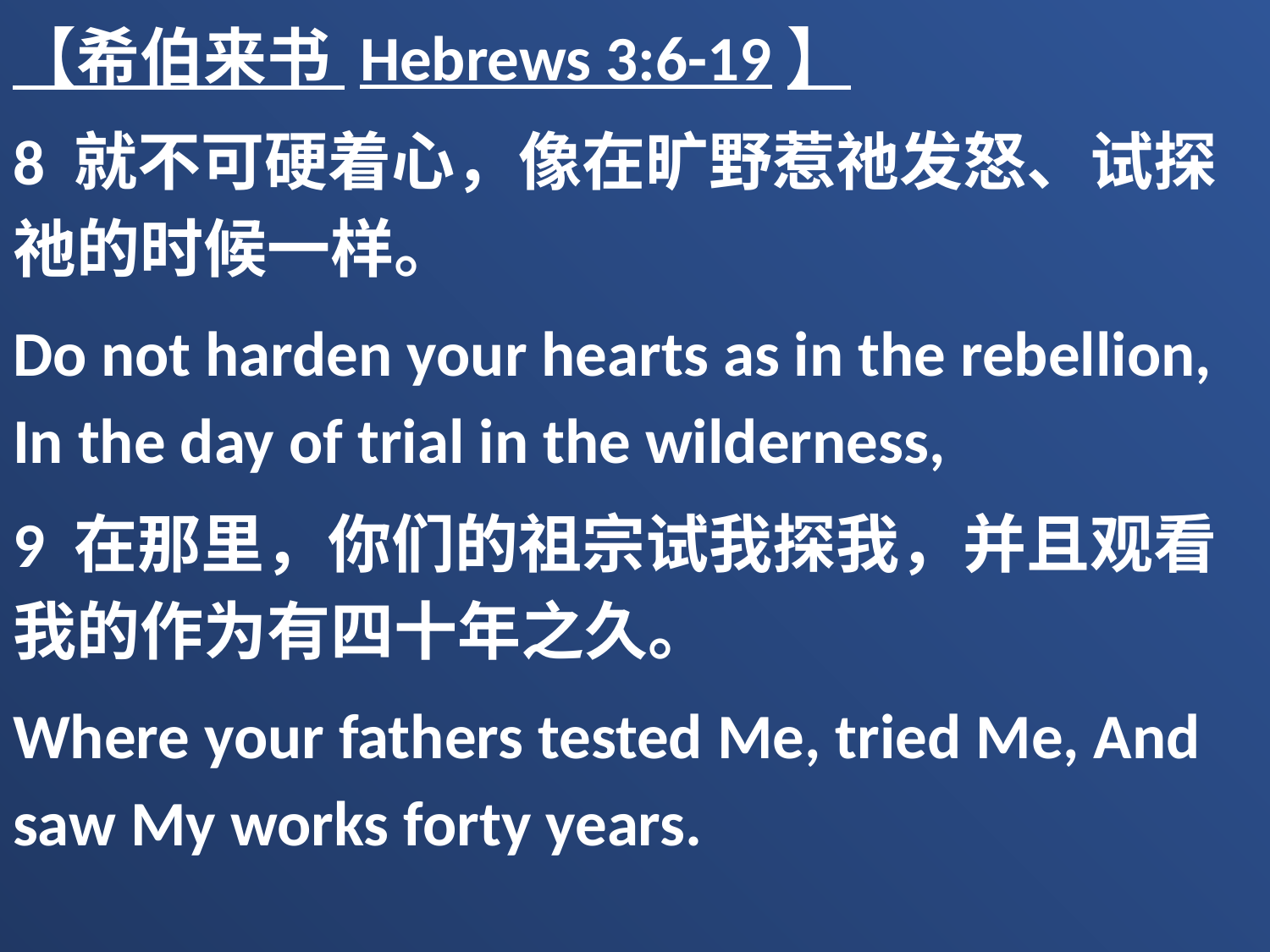

【希伯来书 Hebrews 3:6-19】
8 就不可硬着心，像在旷野惹祂发怒、试探祂的时候一样。
Do not harden your hearts as in the rebellion, In the day of trial in the wilderness,
9 在那里，你们的祖宗试我探我，并且观看我的作为有四十年之久。
Where your fathers tested Me, tried Me, And saw My works forty years.